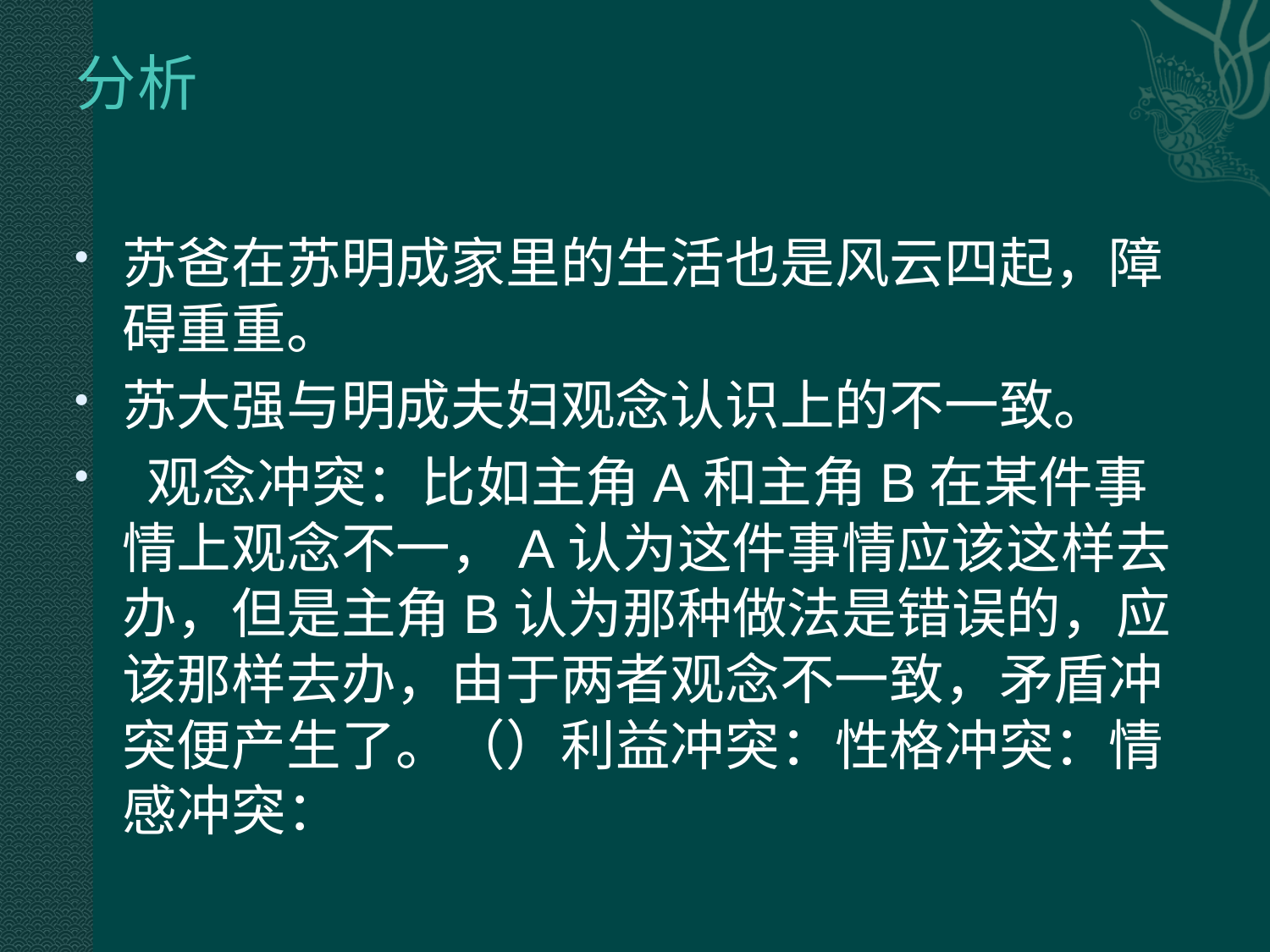

# 分析
苏爸在苏明成家里的生活也是风云四起，障碍重重。
苏大强与明成夫妇观念认识上的不一致。
 观念冲突：比如主角A和主角B在某件事情上观念不一，A认为这件事情应该这样去办，但是主角B认为那种做法是错误的，应该那样去办，由于两者观念不一致，矛盾冲突便产生了。（）利益冲突：性格冲突：情感冲突：